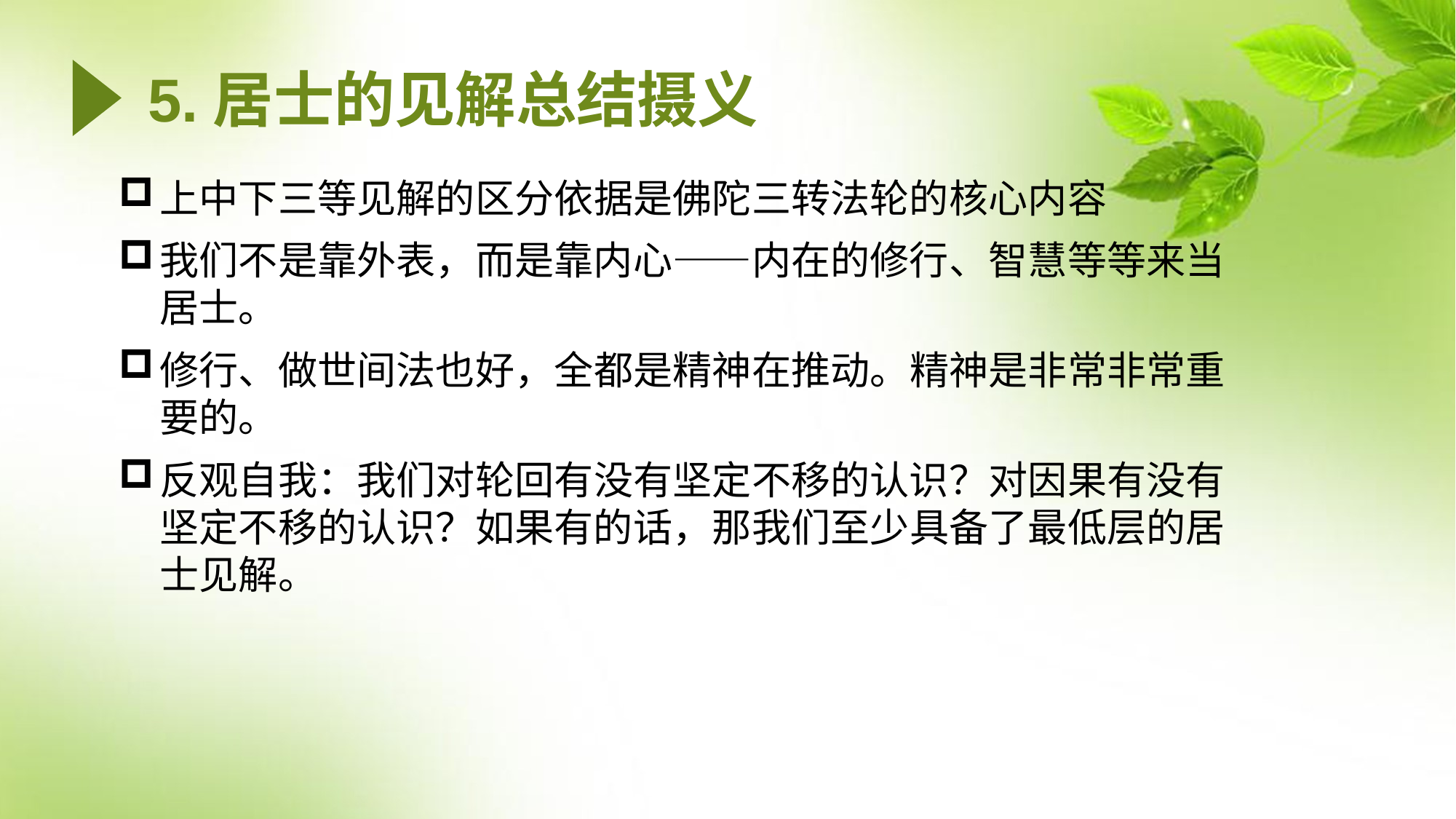

# 5.居士的见解总结摄义
上中下三等见解的区分依据是佛陀三转法轮的核心内容
我们不是靠外表，而是靠内心——内在的修行、智慧等等来当居士。
修行、做世间法也好，全都是精神在推动。精神是非常非常重要的。
反观自我：我们对轮回有没有坚定不移的认识？对因果有没有坚定不移的认识？如果有的话，那我们至少具备了最低层的居士见解。